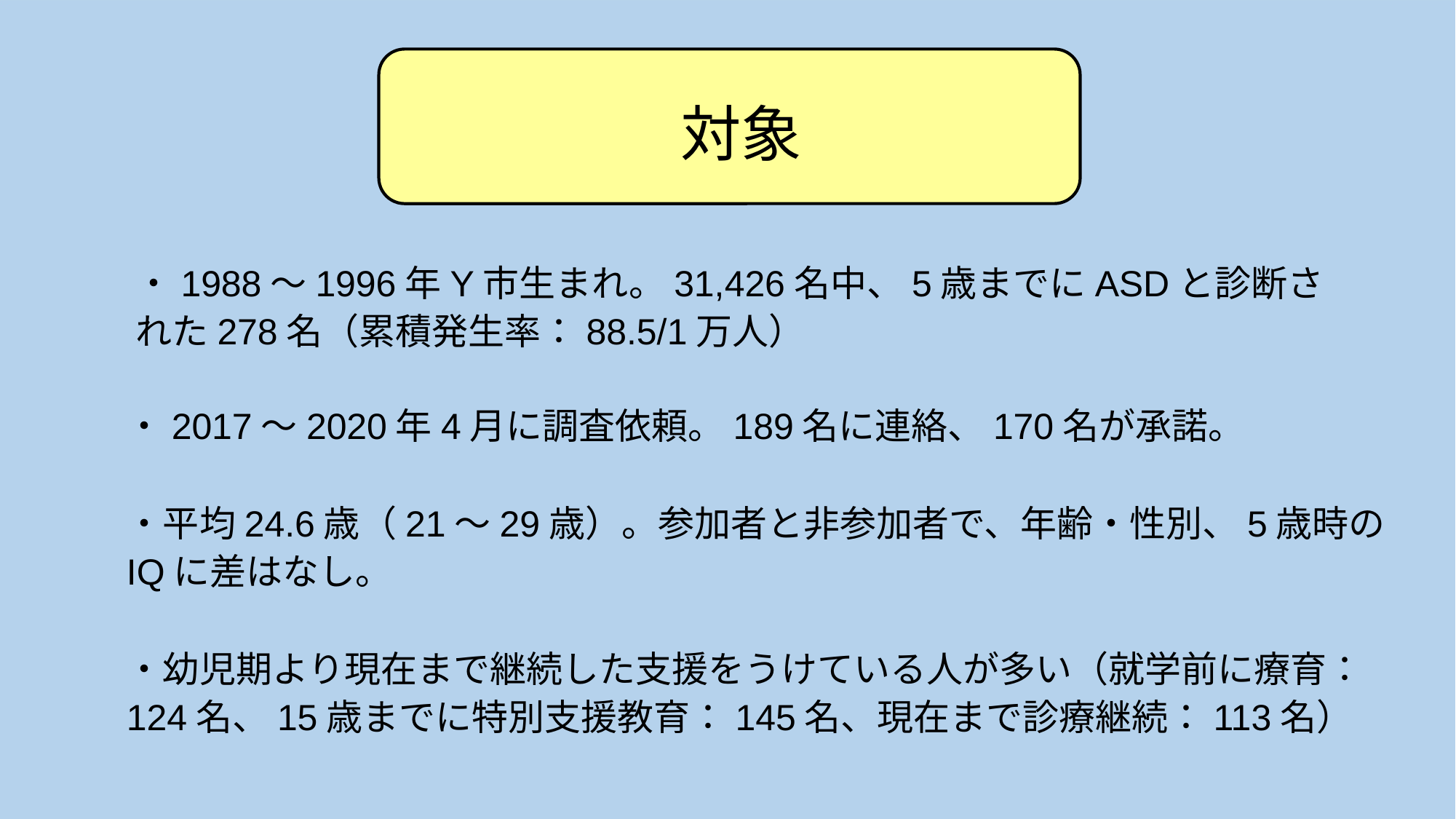

対象
・1988～1996年Y市生まれ。31,426名中、5歳までにASDと診断された278名（累積発生率：88.5/1万人）
・2017～2020年4月に調査依頼。189名に連絡、170名が承諾。
・平均24.6歳（21～29歳）。参加者と非参加者で、年齢・性別、5歳時のIQに差はなし。
・幼児期より現在まで継続した支援をうけている人が多い（就学前に療育：124名、15歳までに特別支援教育：145名、現在まで診療継続：113名）